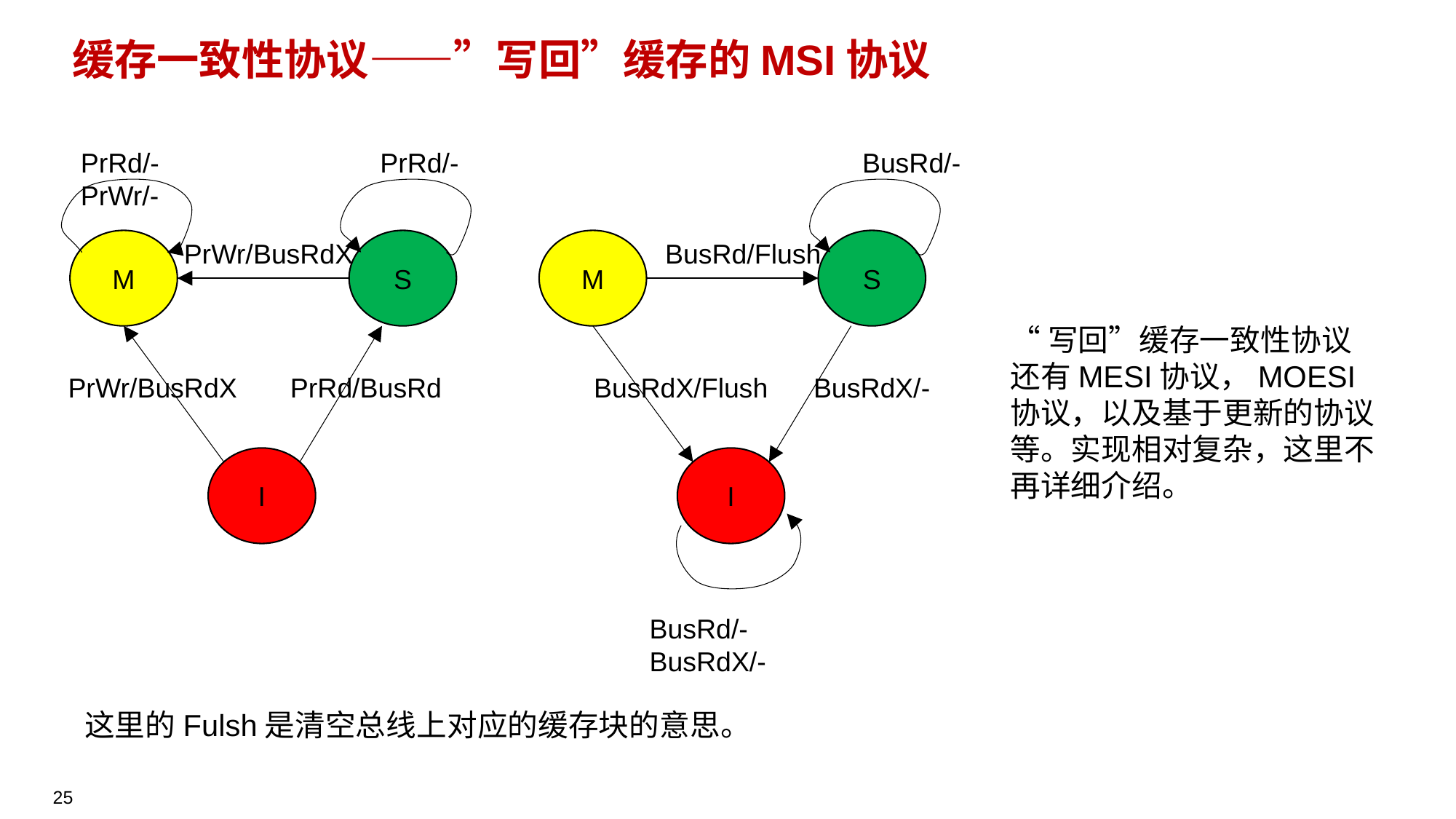

# 缓存一致性协议——”写回”缓存的MSI协议
PrRd/-                             PrRd/-                                                     BusRd/-
PrWr/-

M
S
M
S
 PrWr/BusRdX                                         BusRd/Flush
“写回”缓存一致性协议还有MESI协议，MOESI协议，以及基于更新的协议等。实现相对复杂，这里不再详细介绍。
PrWr/BusRdX       PrRd/BusRd                    BusRdX/Flush      BusRdX/-
I
I

BusRd/-
BusRdX/-
这里的Fulsh是清空总线上对应的缓存块的意思。